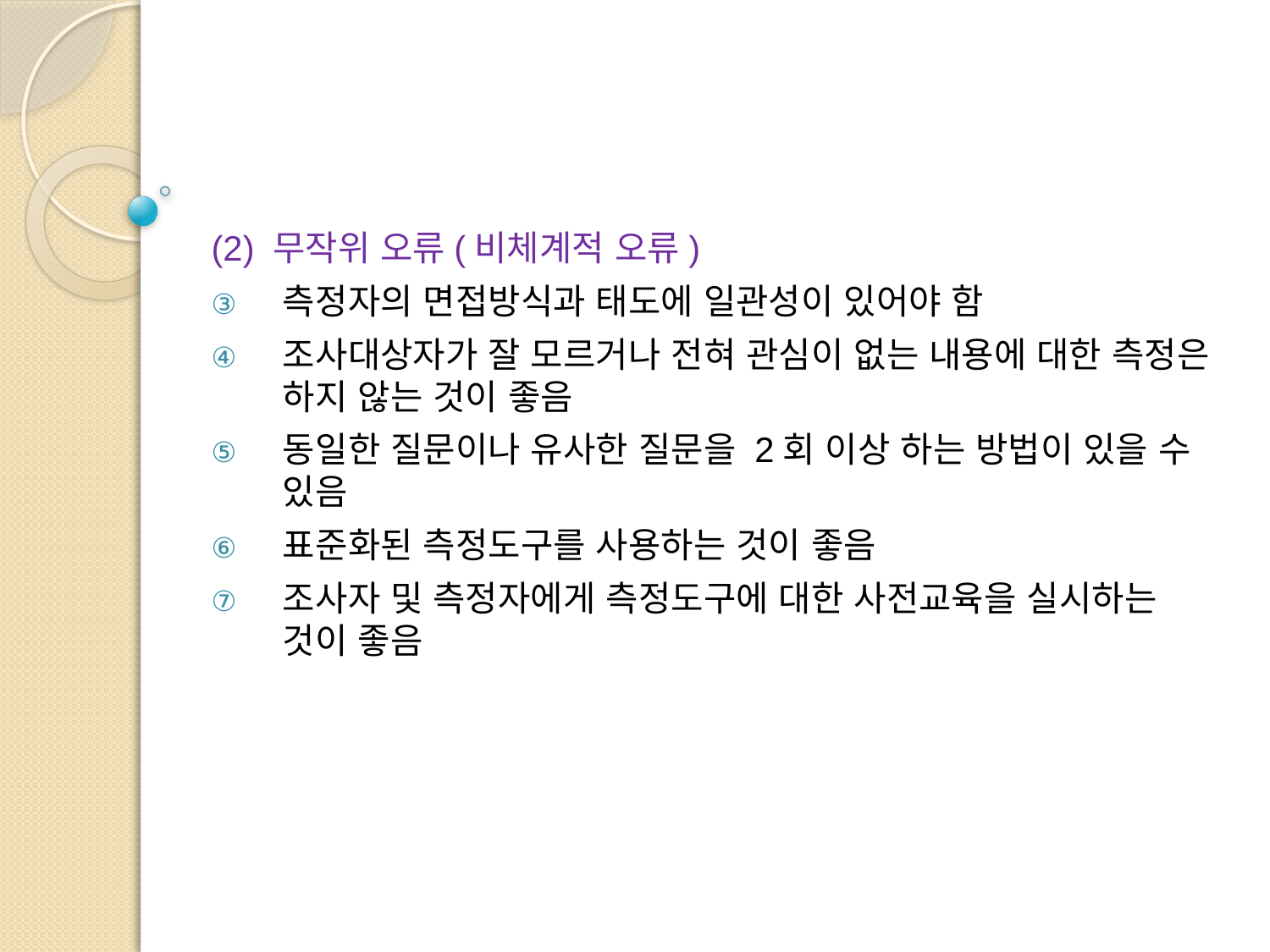

(2) 무작위 오류(비체계적 오류)
측정자의 면접방식과 태도에 일관성이 있어야 함
조사대상자가 잘 모르거나 전혀 관심이 없는 내용에 대한 측정은 하지 않는 것이 좋음
동일한 질문이나 유사한 질문을 2회 이상 하는 방법이 있을 수 있음
표준화된 측정도구를 사용하는 것이 좋음
조사자 및 측정자에게 측정도구에 대한 사전교육을 실시하는 것이 좋음